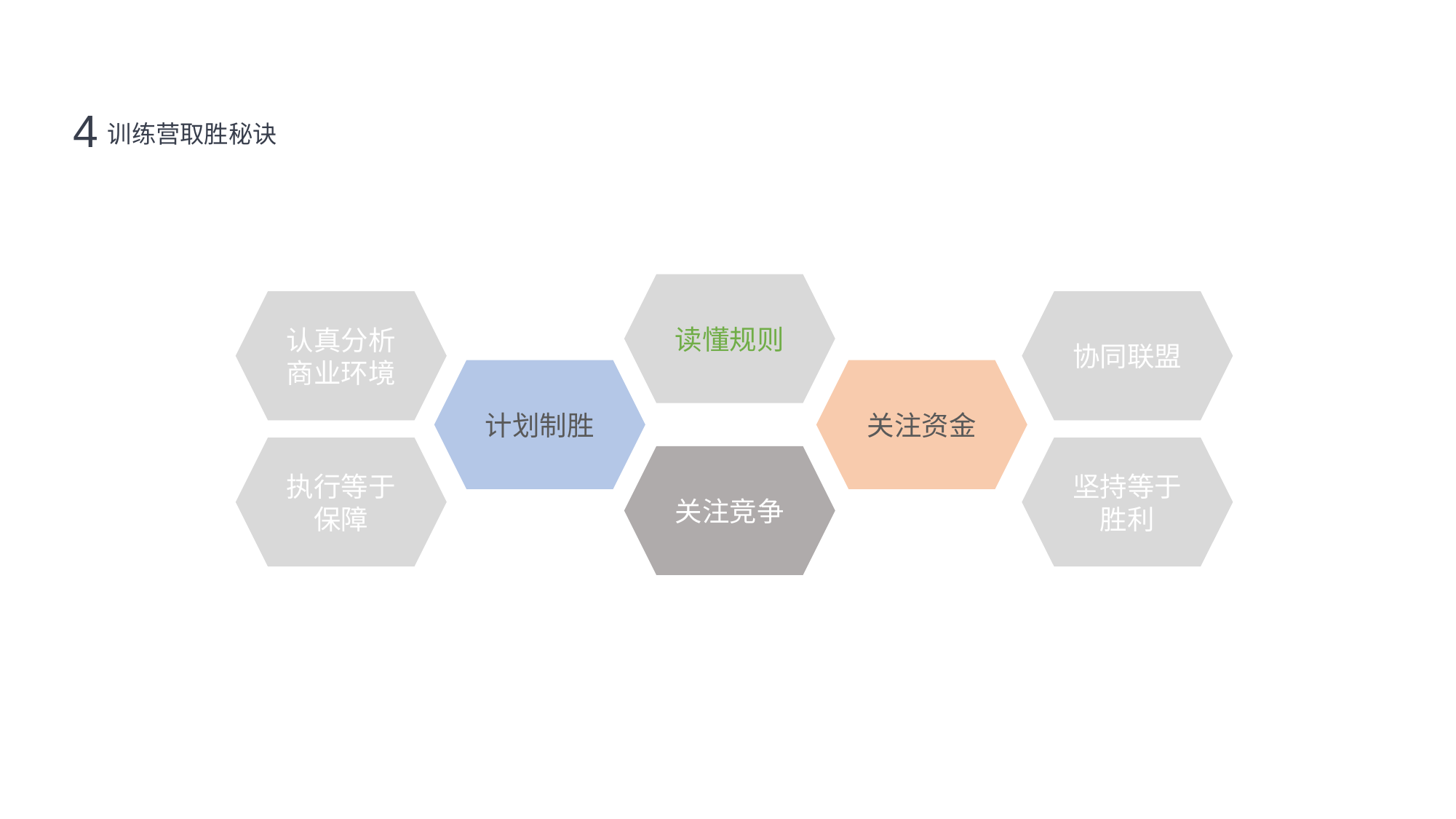

训练营取胜秘诀
4
读懂规则
认真分析商业环境
协同联盟
计划制胜
关注资金
执行等于保障
坚持等于胜利
关注竞争
24